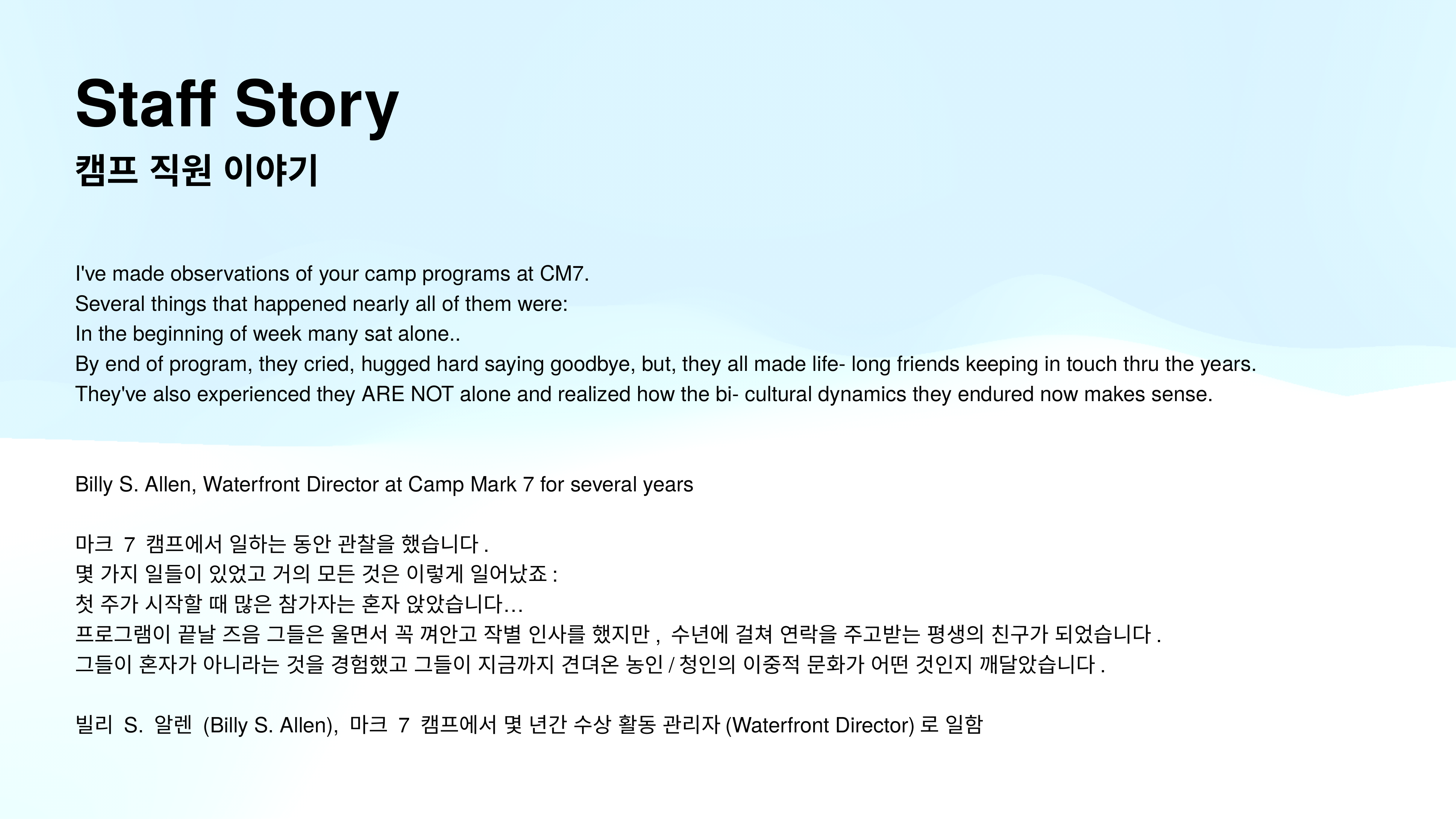

# Staff Story
캠프 직원 이야기
I've made observations of your camp programs at CM7.
Several things that happened nearly all of them were:
In the beginning of week many sat alone..
By end of program, they cried, hugged hard saying goodbye, but, they all made life- long friends keeping in touch thru the years.
They've also experienced they ARE NOT alone and realized how the bi- cultural dynamics they endured now makes sense.

Billy S. Allen, Waterfront Director at Camp Mark 7 for several years

마크 7 캠프에서 일하는 동안 관찰을 했습니다.
몇 가지 일들이 있었고 거의 모든 것은 이렇게 일어났죠:
첫 주가 시작할 때 많은 참가자는 혼자 앉았습니다…
프로그램이 끝날 즈음 그들은 울면서 꼭 껴안고 작별 인사를 했지만, 수년에 걸쳐 연락을 주고받는 평생의 친구가 되었습니다.
그들이 혼자가 아니라는 것을 경험했고 그들이 지금까지 견뎌온 농인/청인의 이중적 문화가 어떤 것인지 깨달았습니다.

빌리 S. 알렌 (Billy S. Allen), 마크 7 캠프에서 몇 년간 수상 활동 관리자(Waterfront Director)로 일함